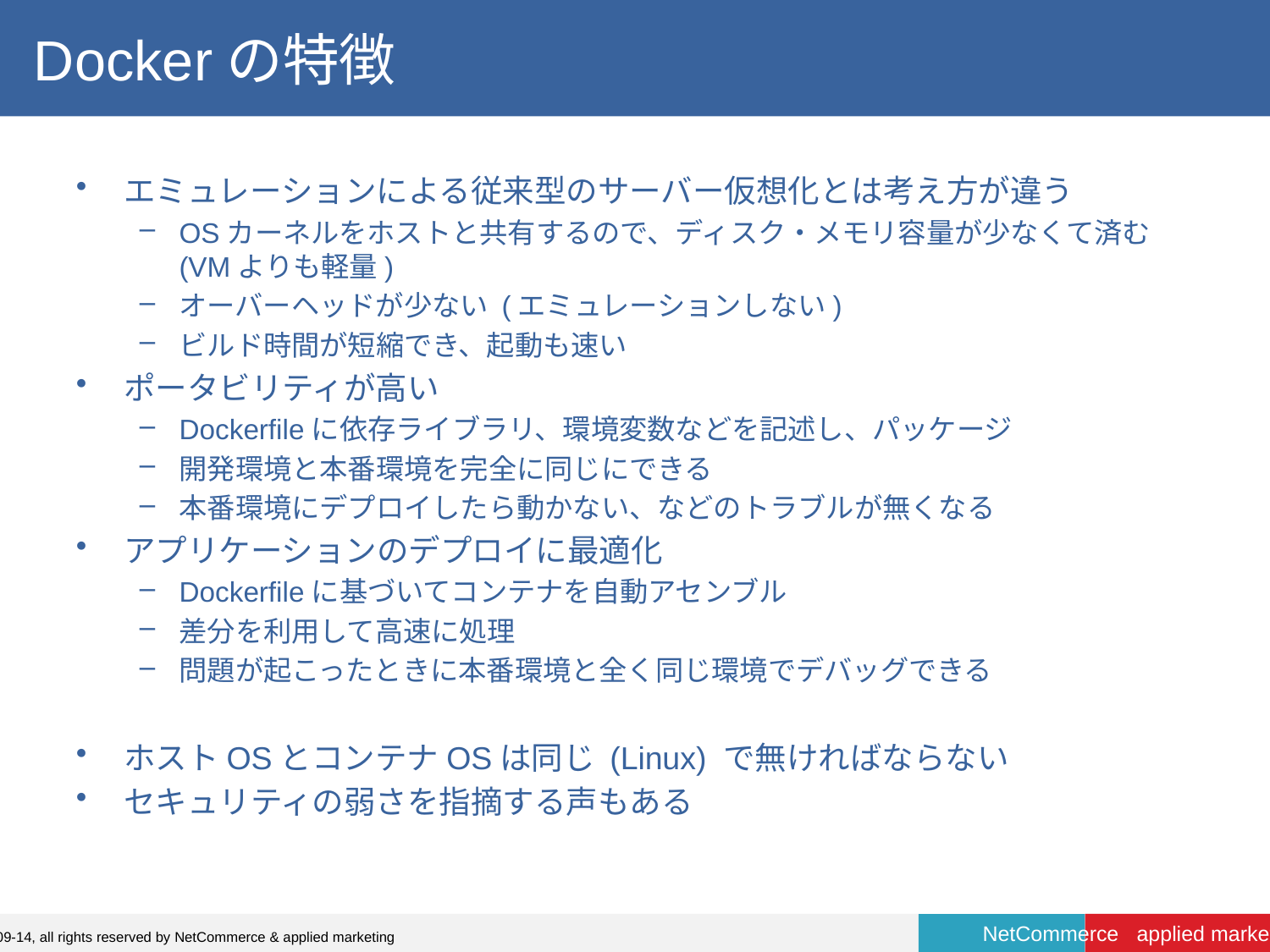

# Dockerの特徴
エミュレーションによる従来型のサーバー仮想化とは考え方が違う
OSカーネルをホストと共有するので、ディスク・メモリ容量が少なくて済む (VMよりも軽量)
オーバーヘッドが少ない (エミュレーションしない)
ビルド時間が短縮でき、起動も速い
ポータビリティが高い
Dockerfileに依存ライブラリ、環境変数などを記述し、パッケージ
開発環境と本番環境を完全に同じにできる
本番環境にデプロイしたら動かない、などのトラブルが無くなる
アプリケーションのデプロイに最適化
Dockerfileに基づいてコンテナを自動アセンブル
差分を利用して高速に処理
問題が起こったときに本番環境と全く同じ環境でデバッグできる

ホストOSとコンテナOSは同じ (Linux) で無ければならない
セキュリティの弱さを指摘する声もある